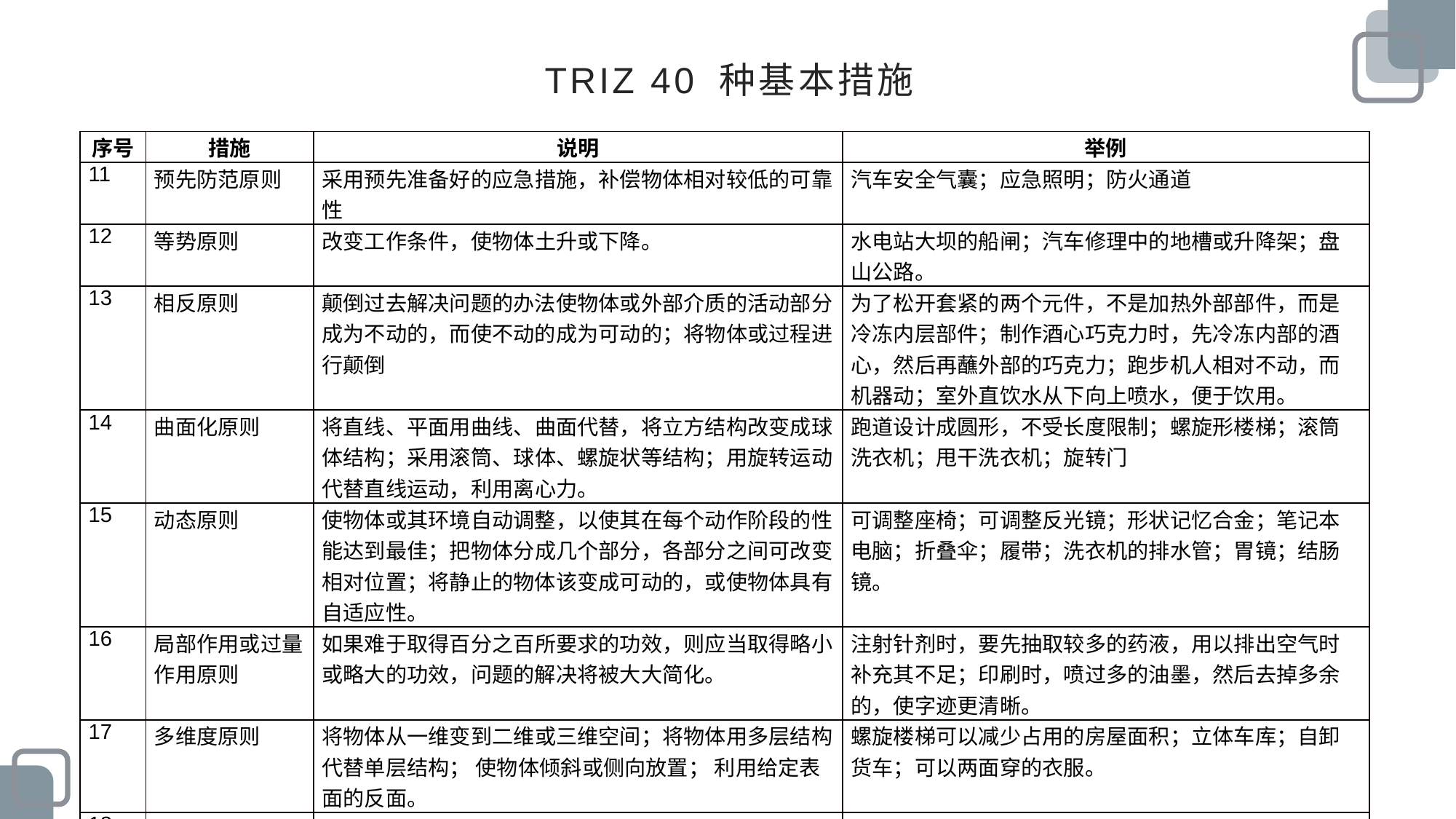

# TRIZ 40 种基本措施
| 序号 | 措施 | 说明 | 举例 |
| --- | --- | --- | --- |
| 11 | 预先防范原则 | 采用预先准备好的应急措施，补偿物体相对较低的可靠性 | 汽车安全气囊；应急照明；防火通道 |
| 12 | 等势原则 | 改变工作条件，使物体土升或下降。 | 水电站大坝的船闸；汽车修理中的地槽或升降架；盘山公路。 |
| 13 | 相反原则 | 颠倒过去解决问题的办法使物体或外部介质的活动部分成为不动的，而使不动的成为可动的；将物体或过程进行颠倒 | 为了松开套紧的两个元件，不是加热外部部件，而是冷冻内层部件；制作酒心巧克力时，先冷冻内部的酒心，然后再蘸外部的巧克力；跑步机人相对不动，而机器动；室外直饮水从下向上喷水，便于饮用。 |
| 14 | 曲面化原则 | 将直线、平面用曲线、曲面代替，将立方结构改变成球体结构；采用滚筒、球体、螺旋状等结构；用旋转运动代替直线运动，利用离心力。 | 跑道设计成圆形，不受长度限制；螺旋形楼梯；滚筒洗衣机；甩干洗衣机；旋转门 |
| 15 | 动态原则 | 使物体或其环境自动调整，以使其在每个动作阶段的性能达到最佳；把物体分成几个部分，各部分之间可改变相对位置；将静止的物体该变成可动的，或使物体具有自适应性。 | 可调整座椅；可调整反光镜；形状记忆合金；笔记本电脑；折叠伞；履带；洗衣机的排水管；胃镜；结肠镜。 |
| 16 | 局部作用或过量作用原则 | 如果难于取得百分之百所要求的功效，则应当取得略小或略大的功效，问题的解决将被大大简化。 | 注射针剂时，要先抽取较多的药液，用以排出空气时补充其不足；印刷时，喷过多的油墨，然后去掉多余的，使字迹更清晰。 |
| 17 | 多维度原则 | 将物体从一维变到二维或三维空间；将物体用多层结构代替单层结构； 使物体倾斜或侧向放置； 利用给定表面的反面。 | 螺旋楼梯可以减少占用的房屋面积；立体车库；自卸货车；可以两面穿的衣服。 |
| 18 | 机械振动原则 | 使物体处于振动状态；对于振动物体，增加其振动频率，甚至到超声波；使用共振频率；使用压电振动器代替机械振动器；使用超声波与电磁场振荡耦合。 | 电动剃须刀；压马路震动锤；振动送料器；运用低频振动减少烹饪时间；超声波碎石机击碎胆结石；微波加热食品；石英晶体振荡驱动高精度钟表；超声焊接；超声波洗牙。 |